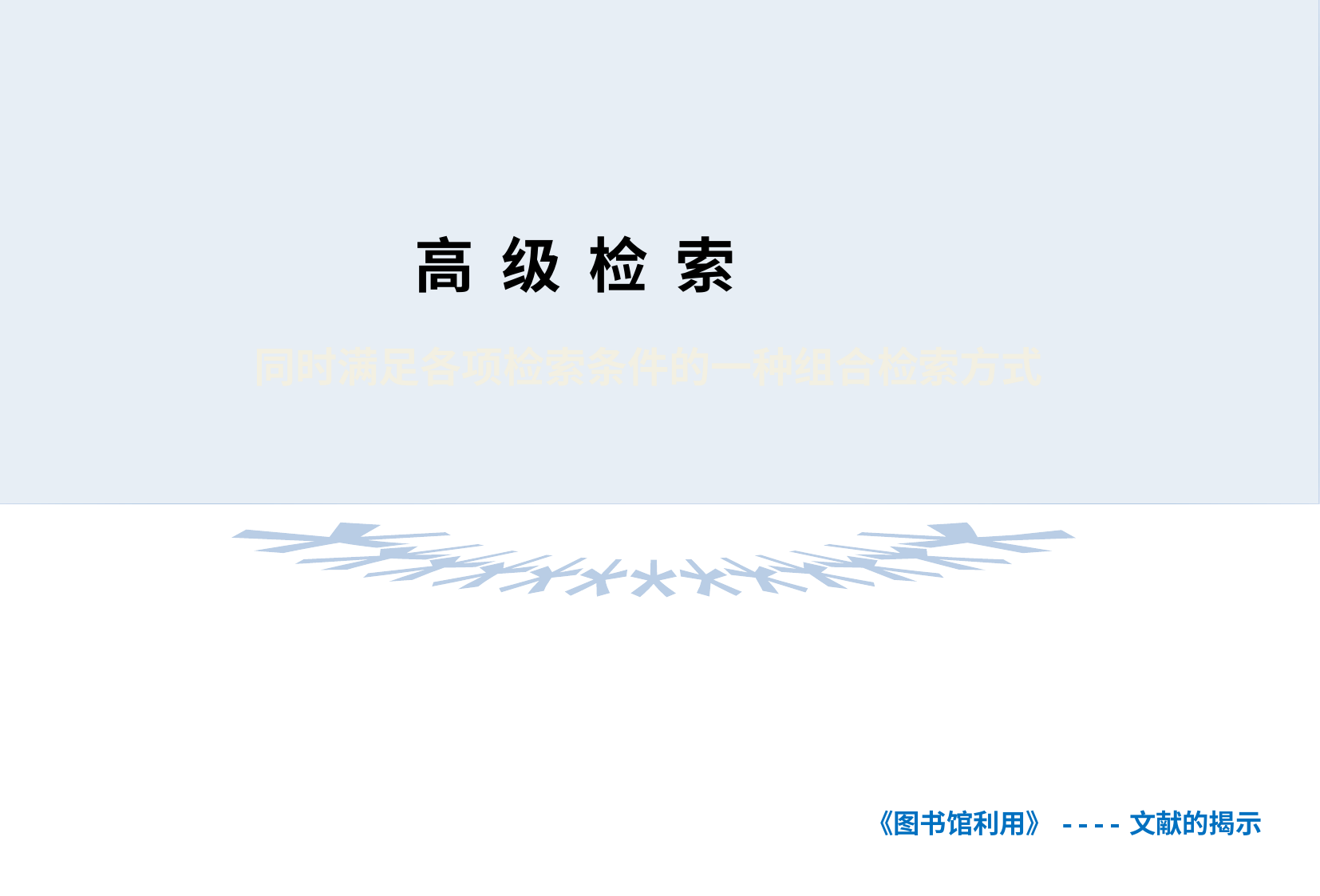

高  级  检  索
同时满足各项检索条件的一种组合检索方式
*************
《图书馆利用》----文献的揭示